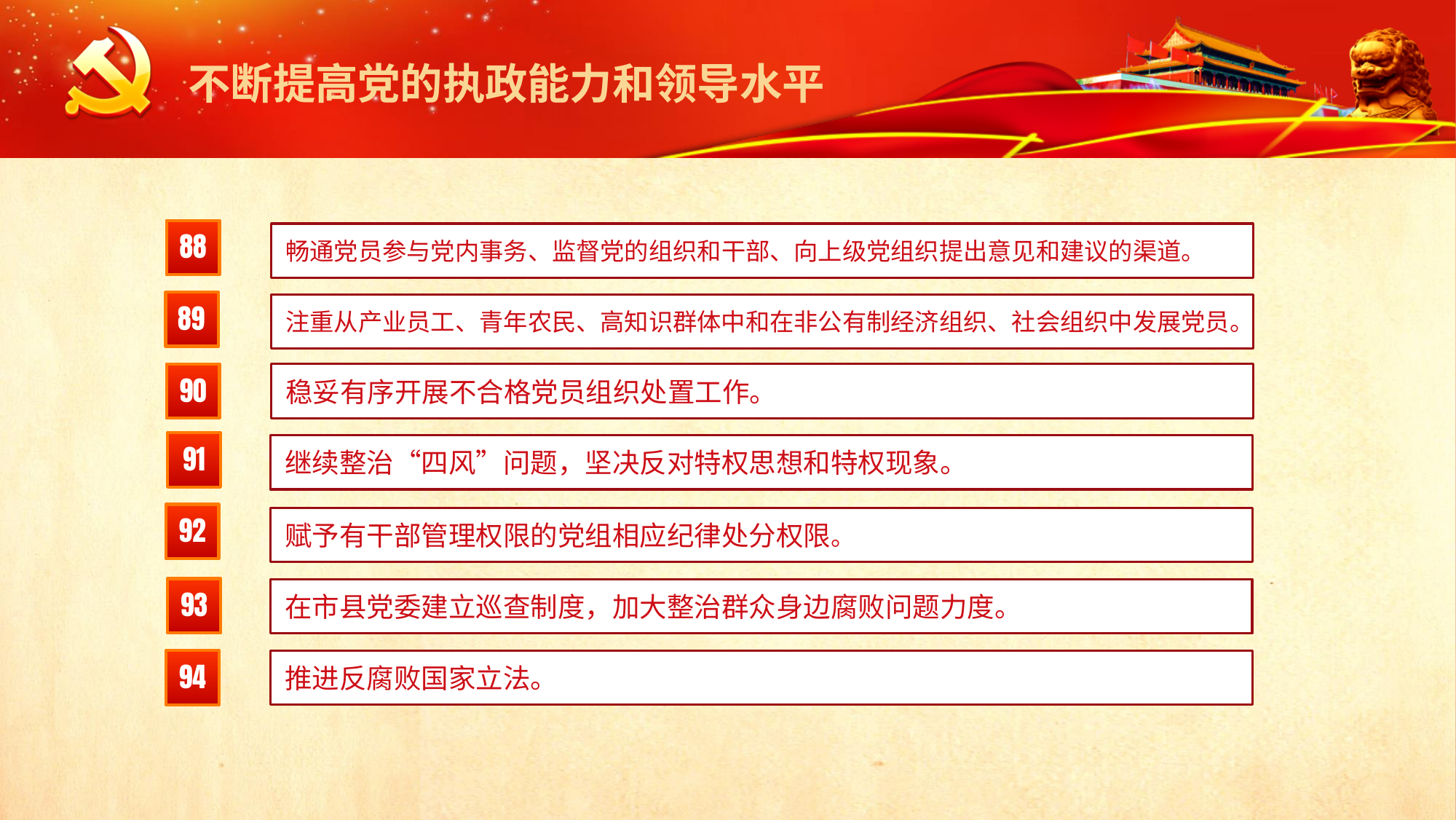

不断提高党的执政能力和领导水平

88
畅通党员参与党内事务、监督党的组织和干部、向上级党组织提出意见和建议的渠道。

89
注重从产业员工、青年农民、高知识群体中和在非公有制经济组织、社会组织中发展党员。

90
稳妥有序开展不合格党员组织处置工作。

91
继续整治“四风”问题，坚决反对特权思想和特权现象。

92
赋予有干部管理权限的党组相应纪律处分权限。

93
在市县党委建立巡查制度，加大整治群众身边腐败问题力度。

94
推进反腐败国家立法。